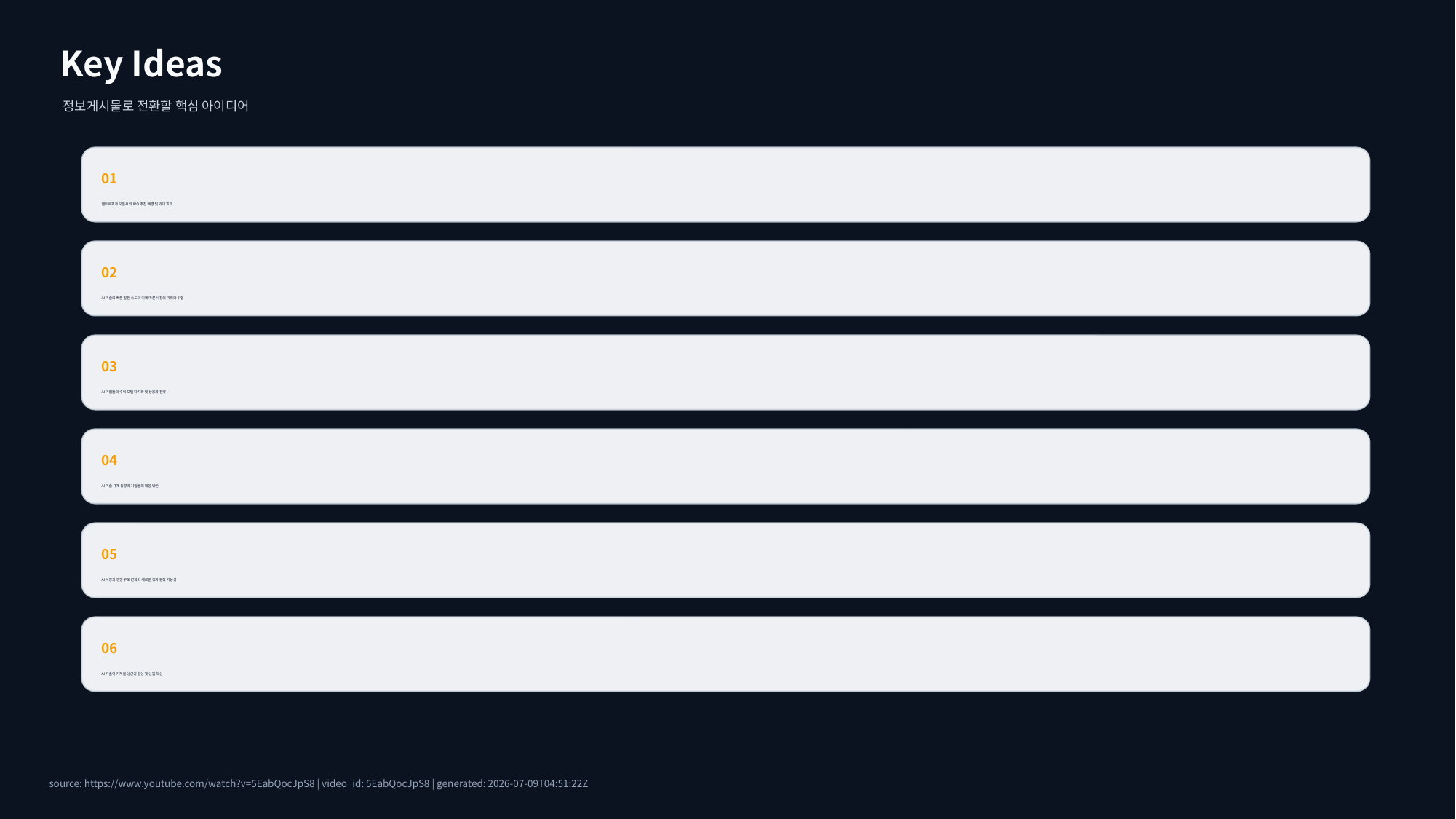

Key Ideas
정보게시물로 전환할 핵심 아이디어

01
앤트로픽과 오픈AI의 IPO 추진 배경 및 기대 효과

02
AI 기술의 빠른 발전 속도와 이에 따른 시장의 기회와 위협

03
AI 기업들의 수익 모델 다각화 및 상용화 전략

04
AI 기술 규제 동향과 기업들의 대응 방안

05
AI 시장의 경쟁 구도 변화와 새로운 강자 등장 가능성

06
AI 기술이 가져올 생산성 향상 및 산업 혁신
source: https://www.youtube.com/watch?v=5EabQocJpS8 | video_id: 5EabQocJpS8 | generated: 2026-07-09T04:51:22Z